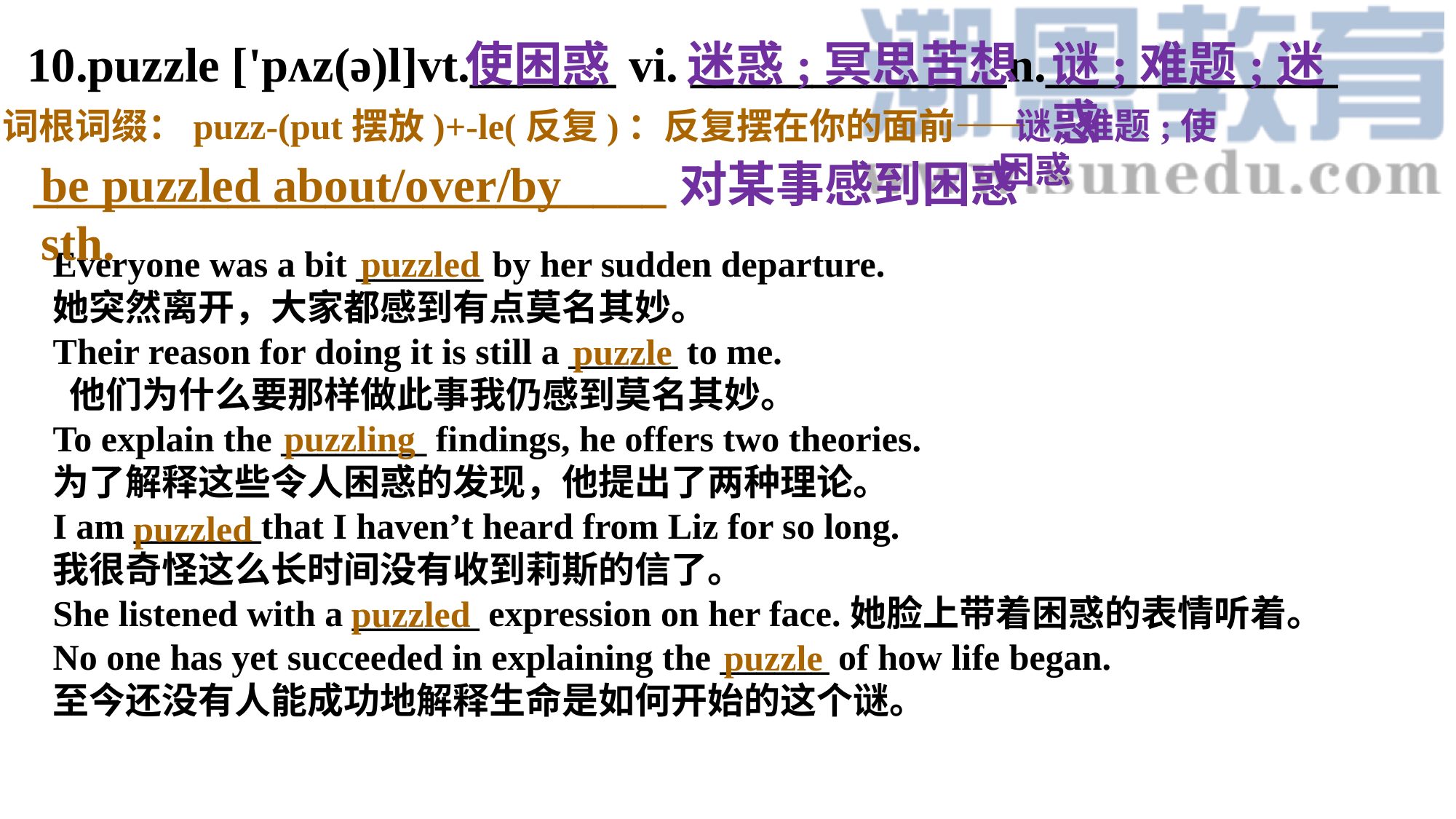

10.puzzle ['pʌz(ə)l]vt.______ vi. _____________n.____________
使困惑
迷惑;冥思苦想
谜;难题;迷惑
词根词缀：puzz-(put摆放)+-le(反复)：反复摆在你的面前——
 谜,难题;使困惑
__________________________对某事感到困惑
be puzzled about/over/by sth.
Everyone was a bit _______ by her sudden departure.
她突然离开，大家都感到有点莫名其妙。
Their reason for doing it is still a ______ to me.
 他们为什么要那样做此事我仍感到莫名其妙。
To explain the ________ findings, he offers two theories.
为了解释这些令人困惑的发现，他提出了两种理论。
I am _______that I haven’t heard from Liz for so long.
我很奇怪这么长时间没有收到莉斯的信了。
She listened with a _______ expression on her face.她脸上带着困惑的表情听着。
No one has yet succeeded in explaining the ______ of how life began.
至今还没有人能成功地解释生命是如何开始的这个谜。
puzzled
puzzle
puzzling
puzzled
puzzled
puzzle